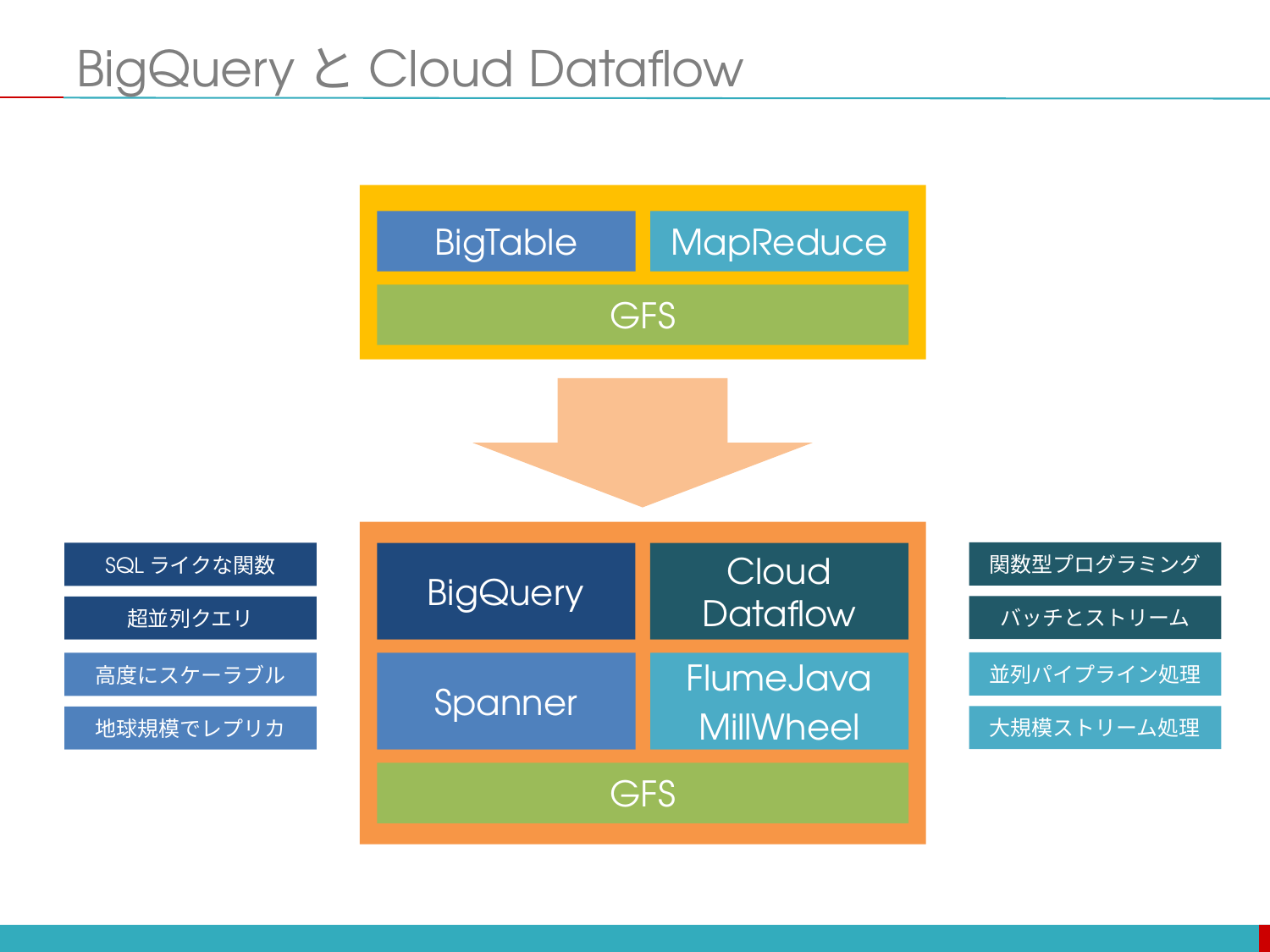

# BigQueryとCloud Dataflow

BigTable
MapReduce
GFS

BigQuery
Cloud Dataflow

Spanner
FlumeJava
MillWheel
GFS
関数型プログラミング
SQLライクな関数
バッチとストリーム
超並列クエリ
並列パイプライン処理
高度にスケーラブル
大規模ストリーム処理
地球規模でレプリカ